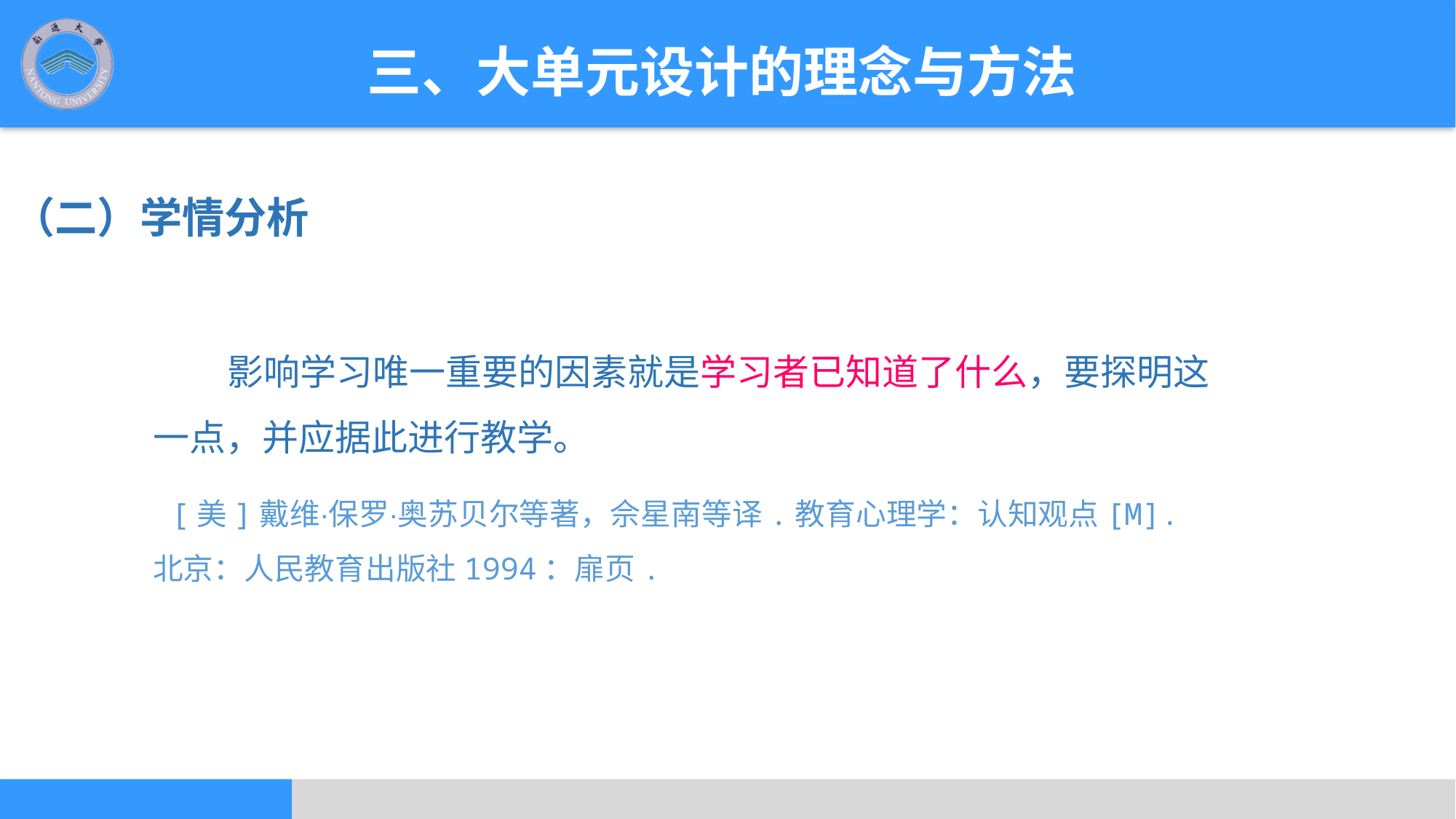

三、大单元设计的理念与方法
（二）学情分析
        影响学习唯一重要的因素就是学习者已知道了什么，要探明这一点，并应据此进行教学。
 [美]戴维∙保罗∙奥苏贝尔等著，佘星南等译.教育心理学：认知观点[M].北京：人民教育出版社1994：扉页.